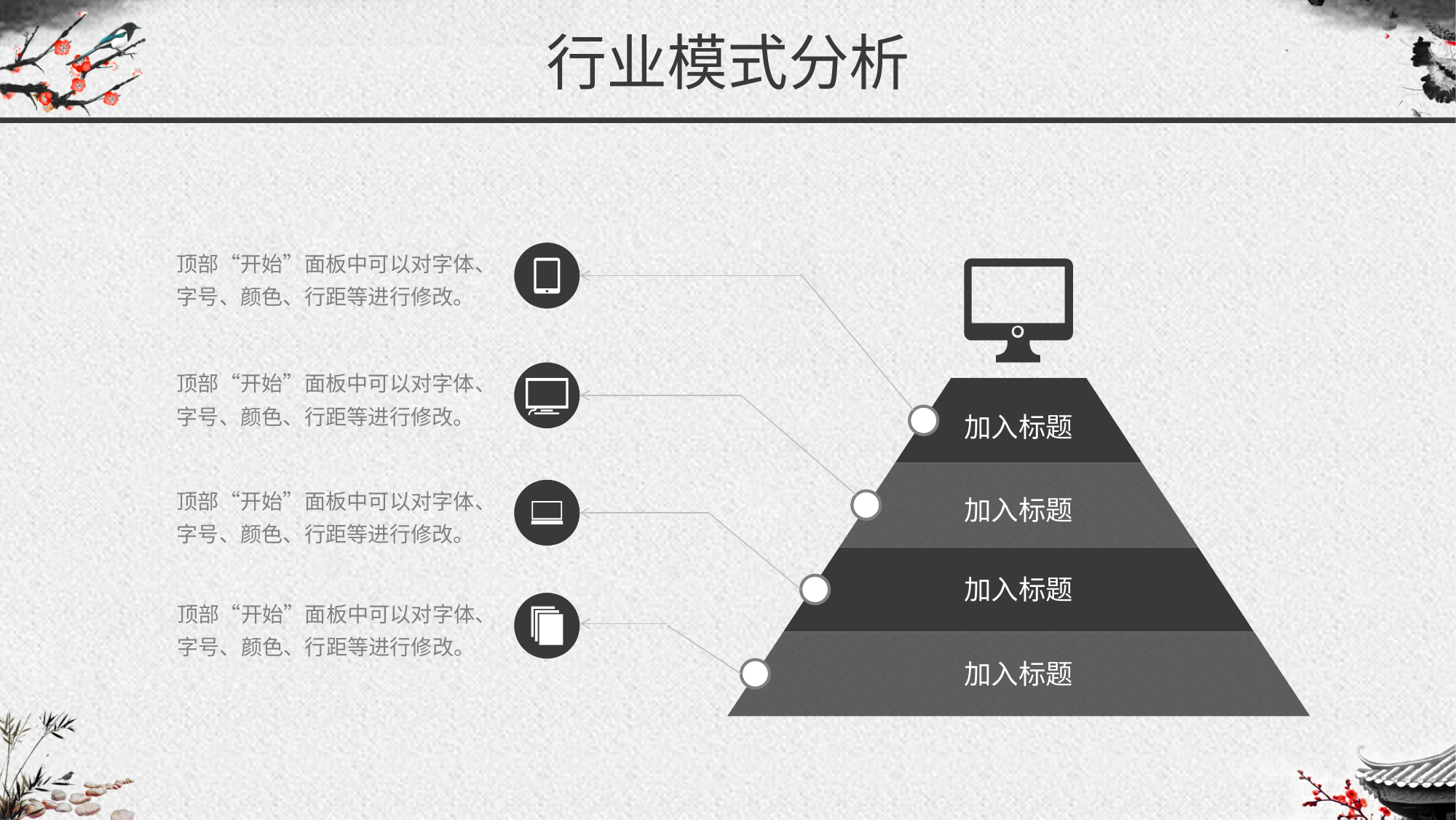

行业模式分析

顶部“开始”面板中可以对字体、字号、颜色、行距等进行修改。

顶部“开始”面板中可以对字体、字号、颜色、行距等进行修改。

加入标题

顶部“开始”面板中可以对字体、字号、颜色、行距等进行修改。

加入标题

加入标题

顶部“开始”面板中可以对字体、字号、颜色、行距等进行修改。

加入标题